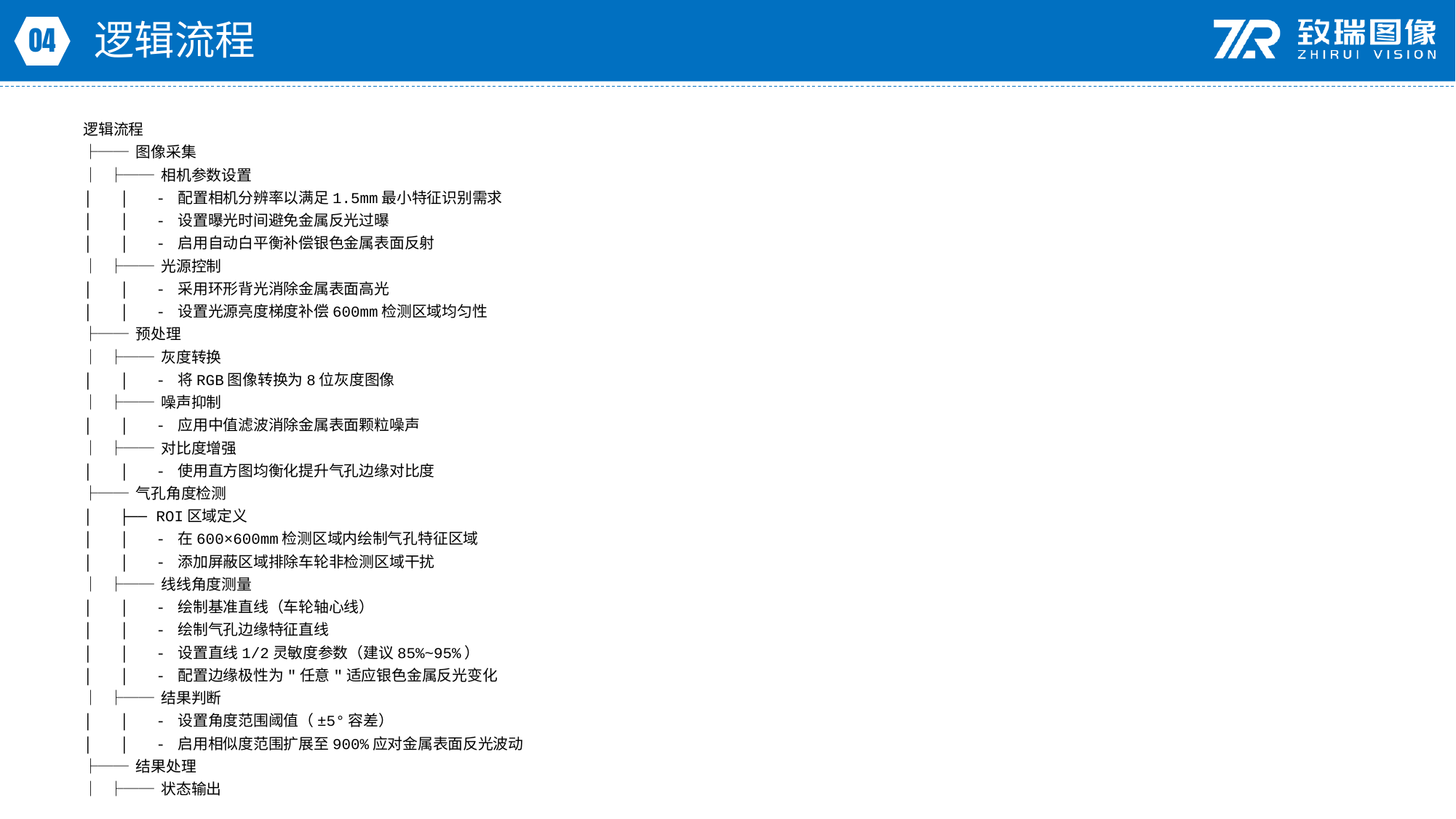

逻辑流程
04

逻辑流程
├── 图像采集
│   ├── 相机参数设置
│   │   - 配置相机分辨率以满足1.5mm最小特征识别需求
│   │   - 设置曝光时间避免金属反光过曝
│   │   - 启用自动白平衡补偿银色金属表面反射
│   ├── 光源控制
│   │   - 采用环形背光消除金属表面高光
│   │   - 设置光源亮度梯度补偿600mm检测区域均匀性
├── 预处理
│   ├── 灰度转换
│   │   - 将RGB图像转换为8位灰度图像
│   ├── 噪声抑制
│   │   - 应用中值滤波消除金属表面颗粒噪声
│   ├── 对比度增强
│   │   - 使用直方图均衡化提升气孔边缘对比度
├── 气孔角度检测
│   ├── ROI区域定义
│   │   - 在600×600mm检测区域内绘制气孔特征区域
│   │   - 添加屏蔽区域排除车轮非检测区域干扰
│   ├── 线线角度测量
│   │   - 绘制基准直线（车轮轴心线）
│   │   - 绘制气孔边缘特征直线
│   │   - 设置直线1/2灵敏度参数（建议85%~95%）
│   │   - 配置边缘极性为"任意"适应银色金属反光变化
│   ├── 结果判断
│   │   - 设置角度范围阈值（±5°容差）
│   │   - 启用相似度范围扩展至900%应对金属表面反光波动
├── 结果处理
│   ├── 状态输出